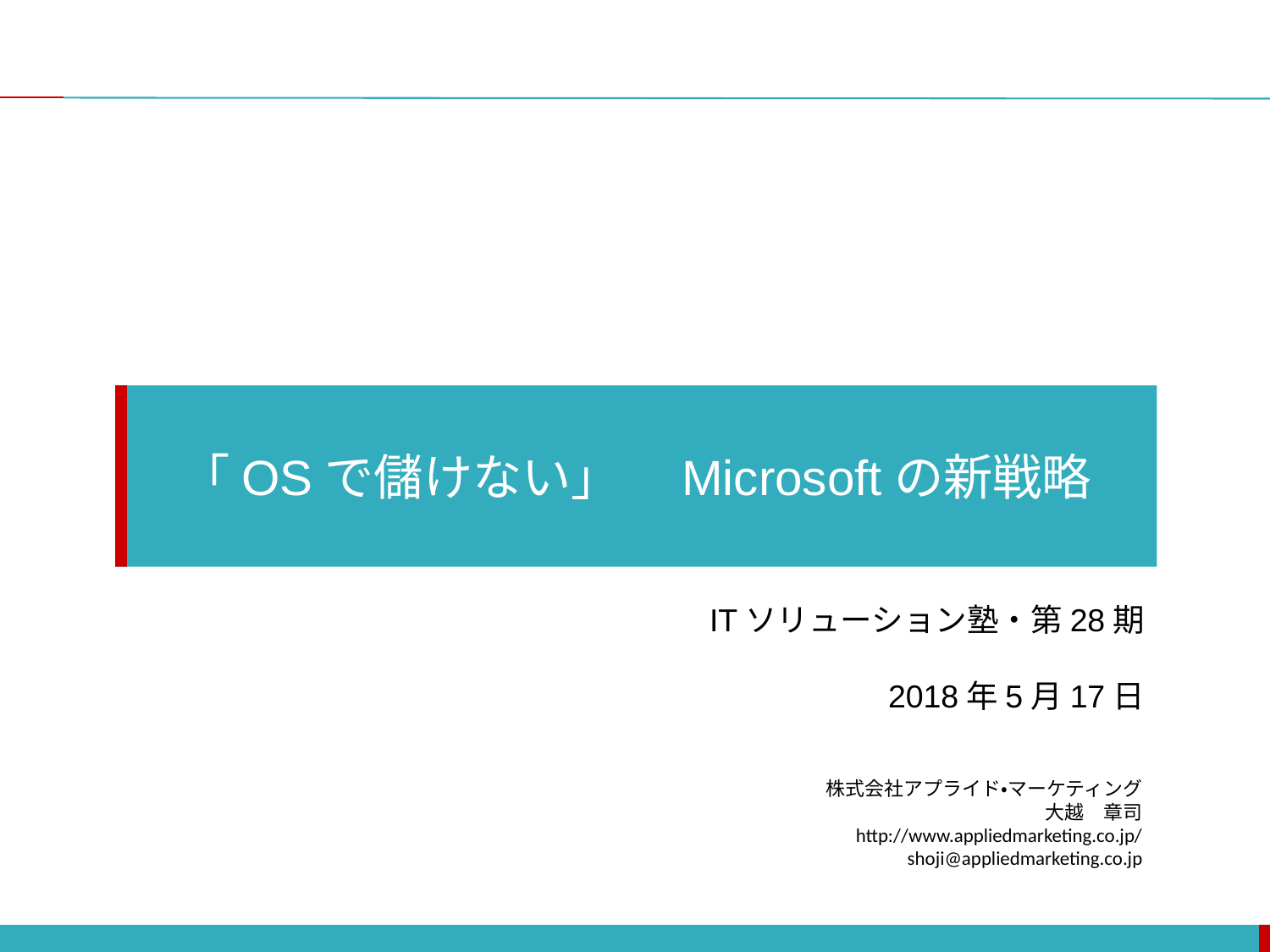

「OSで儲けない」　Microsoftの新戦略
ITソリューション塾・第28期

2018年5月17日
株式会社アプライド・マーケティング
大越　章司
http://www.appliedmarketing.co.jp/
shoji@appliedmarketing.co.jp